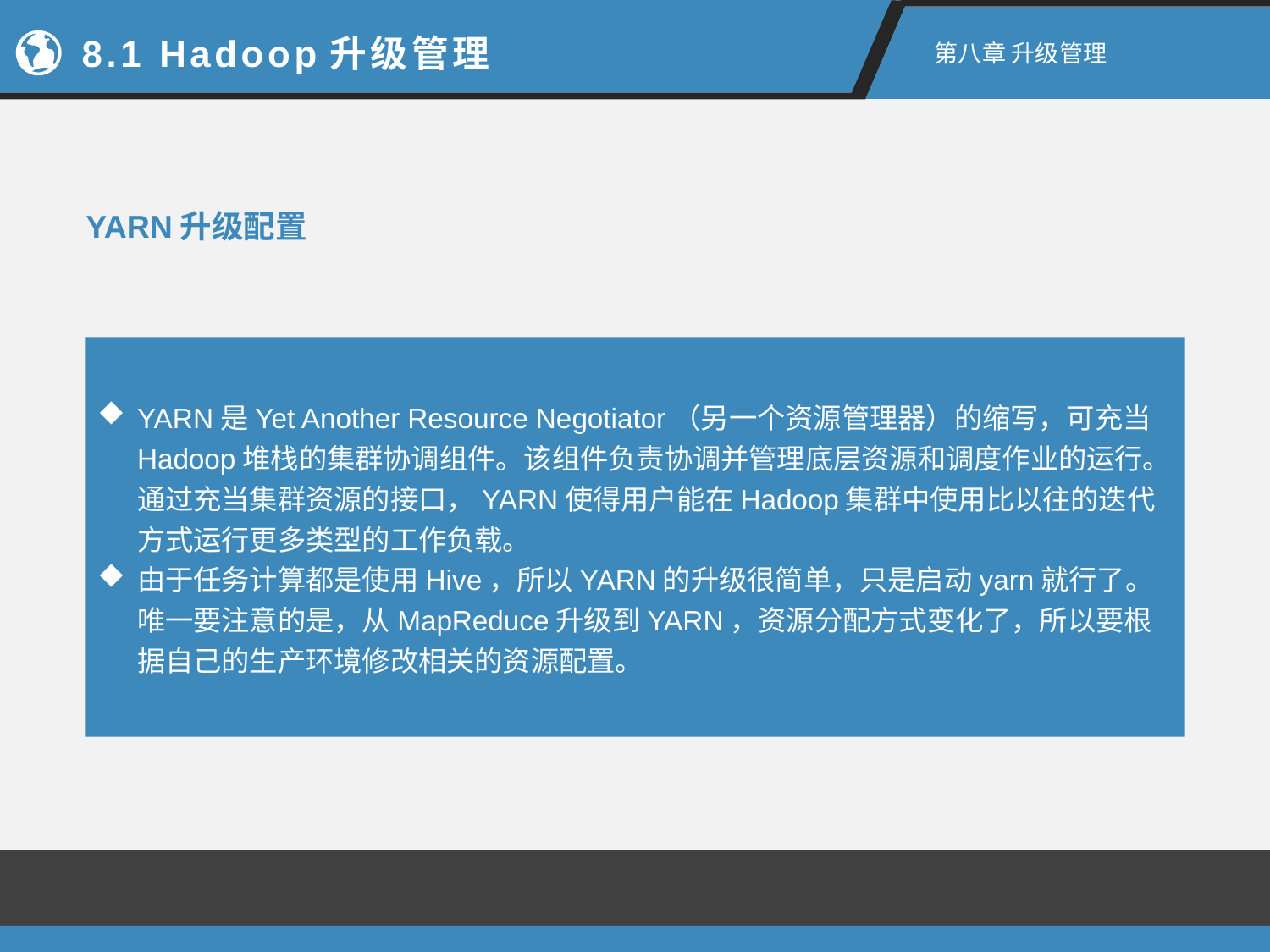

8.1 Hadoop升级管理

第八章 升级管理
YARN升级配置
YARN是Yet Another Resource Negotiator（另一个资源管理器）的缩写，可充当Hadoop堆栈的集群协调组件。该组件负责协调并管理底层资源和调度作业的运行。通过充当集群资源的接口，YARN使得用户能在Hadoop集群中使用比以往的迭代方式运行更多类型的工作负载。
由于任务计算都是使用Hive，所以YARN的升级很简单，只是启动yarn就行了。唯一要注意的是，从MapReduce升级到YARN，资源分配方式变化了，所以要根据自己的生产环境修改相关的资源配置。